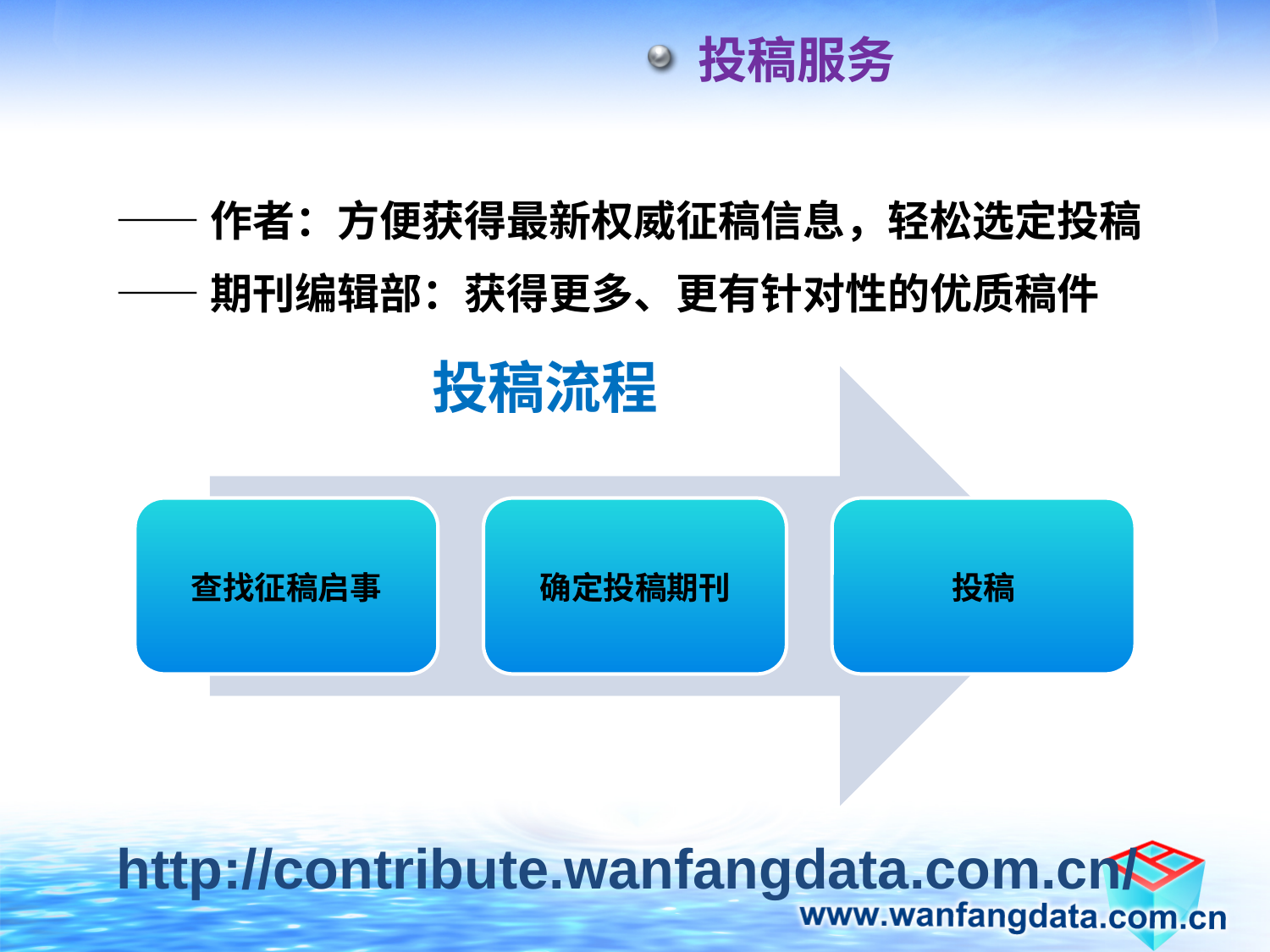

投稿服务
——作者：方便获得最新权威征稿信息，轻松选定投稿
——期刊编辑部：获得更多、更有针对性的优质稿件
投稿流程
查找征稿启事
确定投稿期刊
投稿
http://contribute.wanfangdata.com.cn/